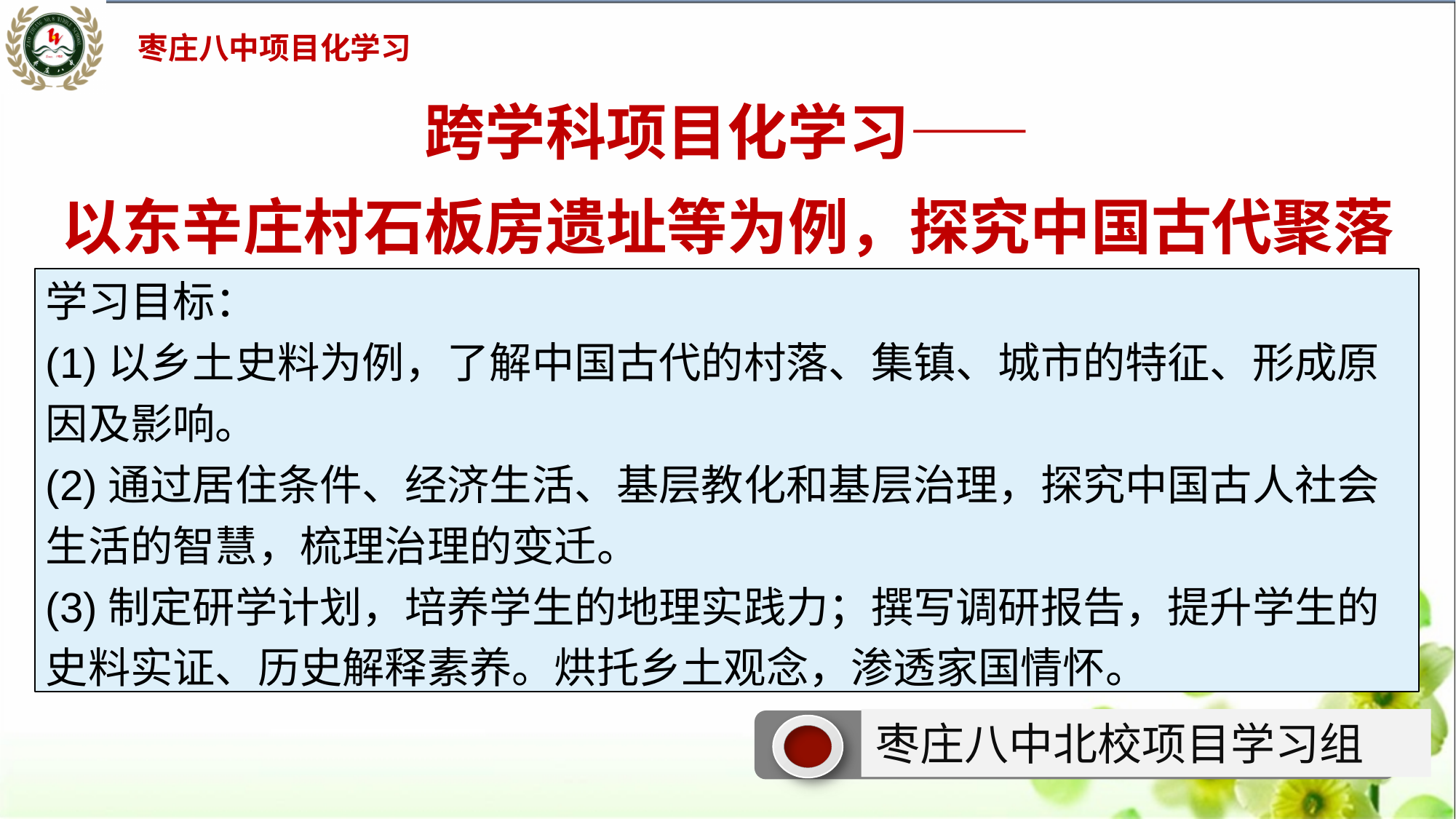

跨学科项目化学习——
以东辛庄村石板房遗址等为例，探究中国古代聚落
学习目标：
(1)以乡土史料为例，了解中国古代的村落、集镇、城市的特征、形成原因及影响。
(2)通过居住条件、经济生活、基层教化和基层治理，探究中国古人社会生活的智慧，梳理治理的变迁。
(3)制定研学计划，培养学生的地理实践力；撰写调研报告，提升学生的史料实证、历史解释素养。烘托乡土观念，渗透家国情怀。
枣庄八中北校项目学习组